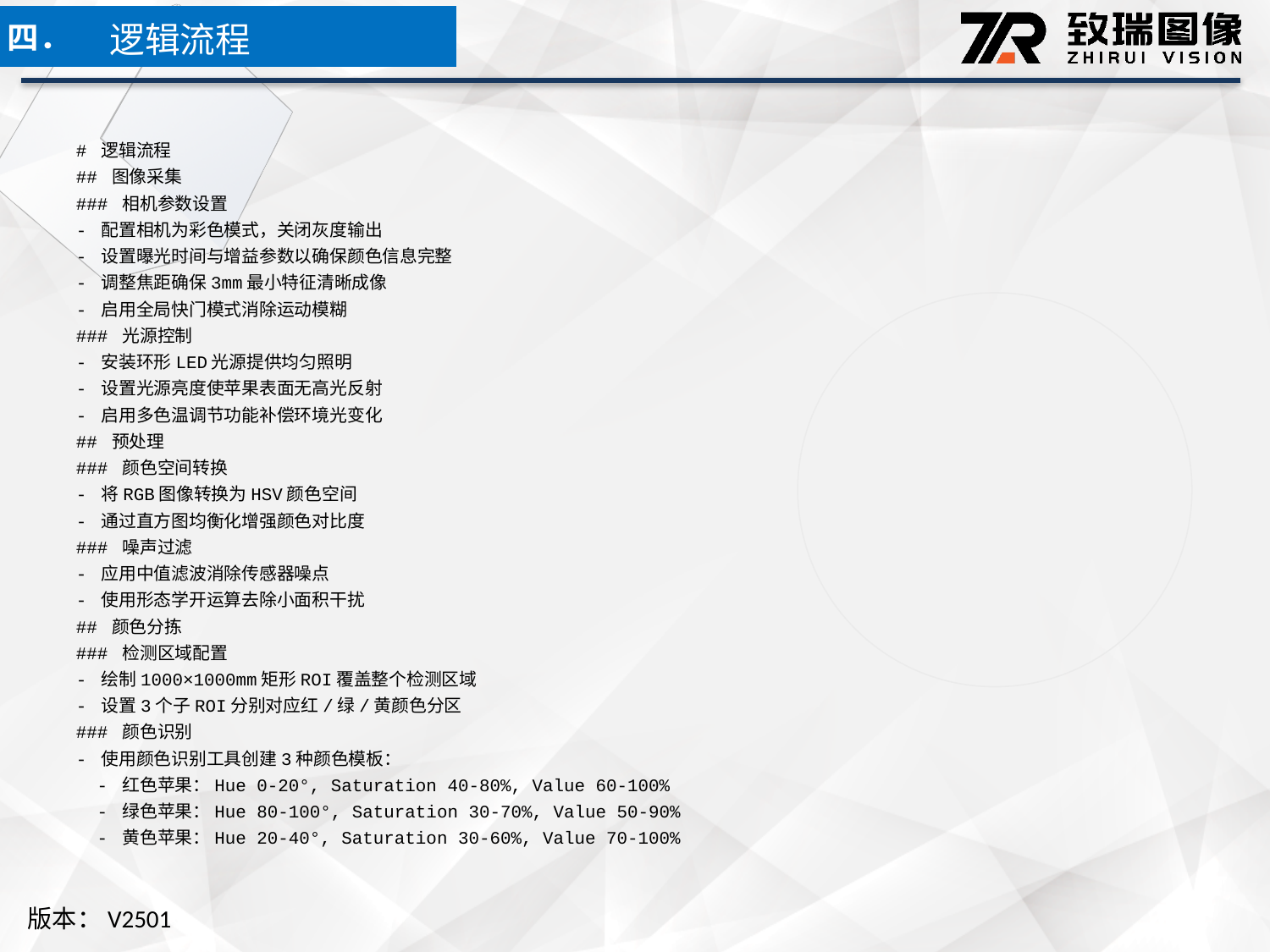

逻辑流程
四．

# 逻辑流程
## 图像采集
### 相机参数设置
- 配置相机为彩色模式，关闭灰度输出
- 设置曝光时间与增益参数以确保颜色信息完整
- 调整焦距确保3mm最小特征清晰成像
- 启用全局快门模式消除运动模糊
### 光源控制
- 安装环形LED光源提供均匀照明
- 设置光源亮度使苹果表面无高光反射
- 启用多色温调节功能补偿环境光变化
## 预处理
### 颜色空间转换
- 将RGB图像转换为HSV颜色空间
- 通过直方图均衡化增强颜色对比度
### 噪声过滤
- 应用中值滤波消除传感器噪点
- 使用形态学开运算去除小面积干扰
## 颜色分拣
### 检测区域配置
- 绘制1000×1000mm矩形ROI覆盖整个检测区域
- 设置3个子ROI分别对应红/绿/黄颜色分区
### 颜色识别
- 使用颜色识别工具创建3种颜色模板：
  - 红色苹果：Hue 0-20°, Saturation 40-80%, Value 60-100%
  - 绿色苹果：Hue 80-100°, Saturation 30-70%, Value 50-90%
  - 黄色苹果：Hue 20-40°, Saturation 30-60%, Value 70-100%